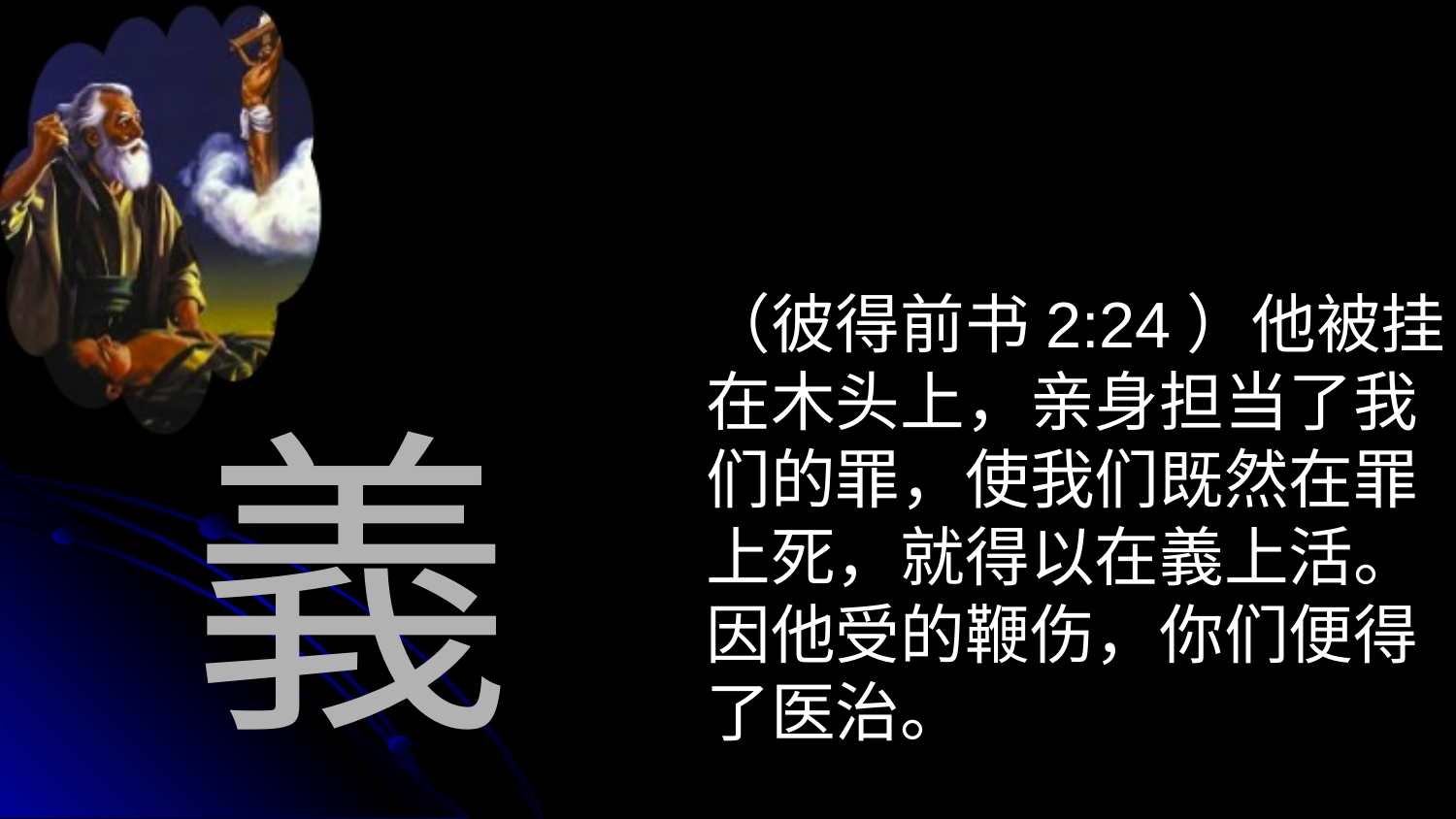

（彼得前书2:24）他被挂在木头上，亲身担当了我们的罪，使我们既然在罪上死，就得以在義上活。因他受的鞭伤，你们便得了医治。
# 義